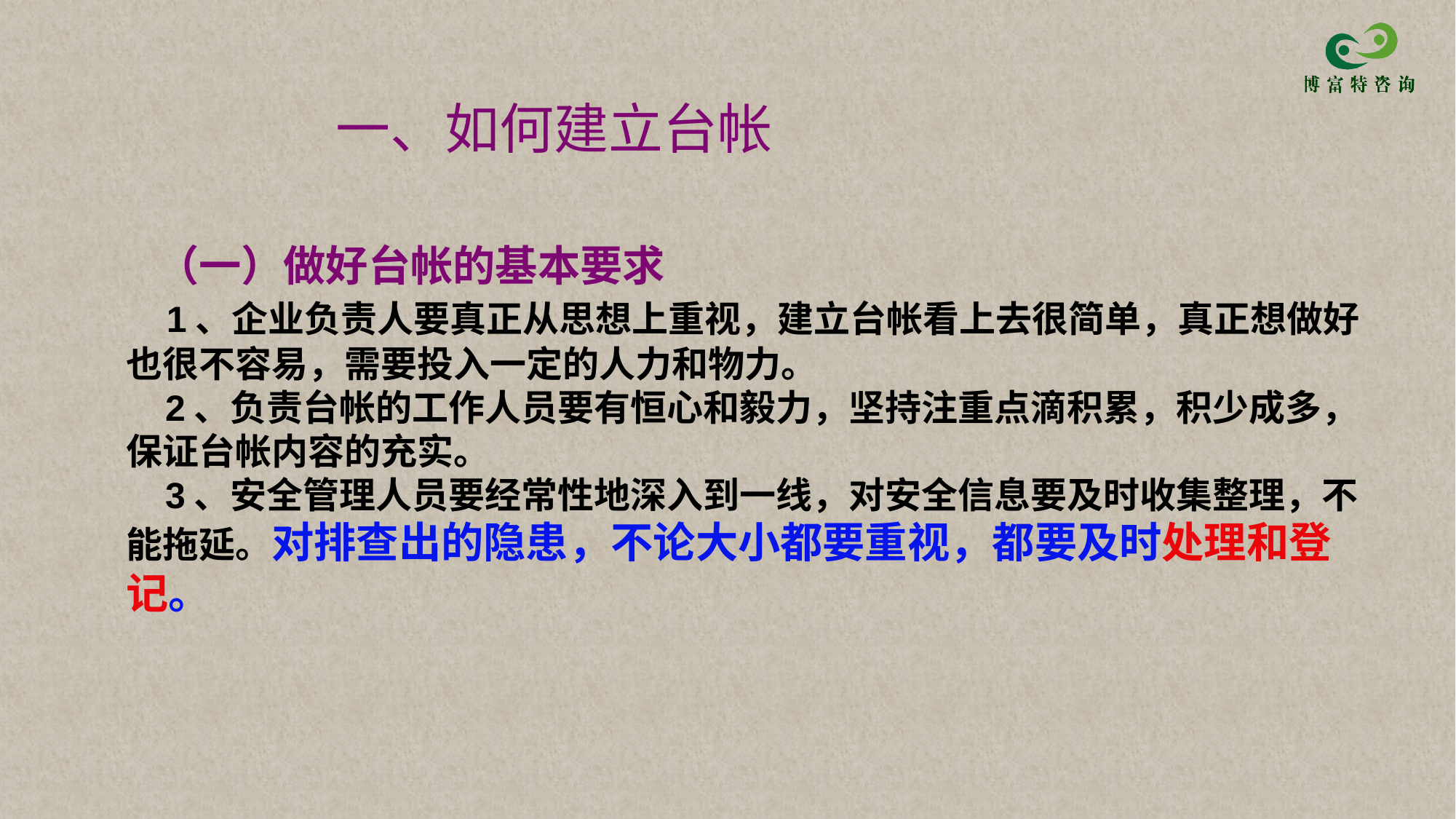

（一）做好台帐的基本要求
       1、企业负责人要真正从思想上重视，建立台帐看上去很简单，真正想做好也很不容易，需要投入一定的人力和物力。
        2、负责台帐的工作人员要有恒心和毅力，坚持注重点滴积累，积少成多，保证台帐内容的充实。
        3、安全管理人员要经常性地深入到一线，对安全信息要及时收集整理，不能拖延。对排查出的隐患，不论大小都要重视，都要及时处理和登记。
# 一、如何建立台帐